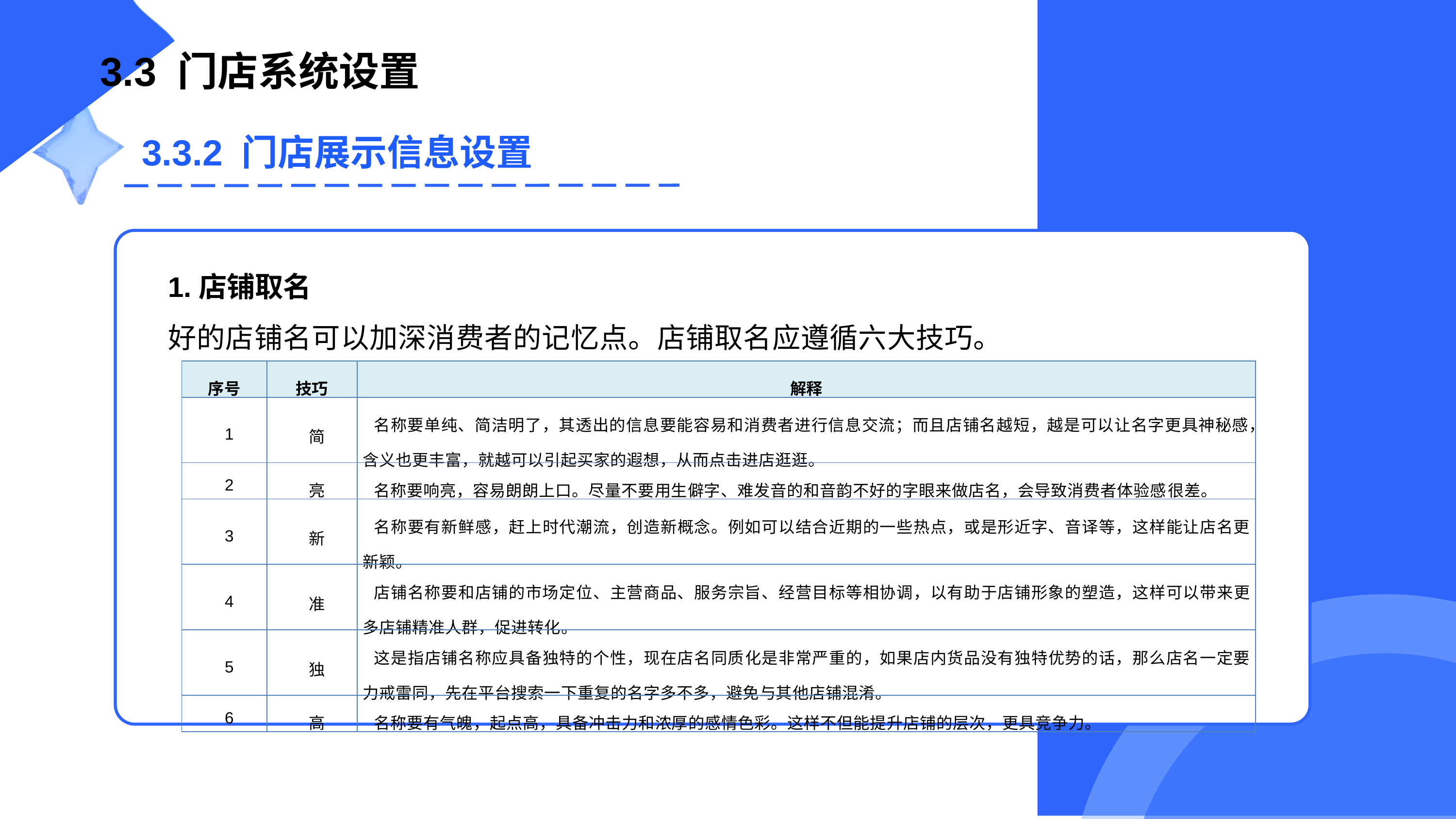

3.3 门店系统设置

3.3.2 门店展示信息设置

1.店铺取名
好的店铺名可以加深消费者的记忆点。店铺取名应遵循六大技巧。
| 序号 | 技巧 | 解释 |
| --- | --- | --- |
| 1 | 简 | 名称要单纯、简洁明了，其透出的信息要能容易和消费者进行信息交流；而且店铺名越短，越是可以让名字更具神秘感，含义也更丰富，就越可以引起买家的遐想，从而点击进店逛逛。 |
| 2 | 亮 | 名称要响亮，容易朗朗上口。尽量不要用生僻字、难发音的和音韵不好的字眼来做店名，会导致消费者体验感很差。 |
| 3 | 新 | 名称要有新鲜感，赶上时代潮流，创造新概念。例如可以结合近期的一些热点，或是形近字、音译等，这样能让店名更新颖。 |
| 4 | 准 | 店铺名称要和店铺的市场定位、主营商品、服务宗旨、经营目标等相协调，以有助于店铺形象的塑造，这样可以带来更多店铺精准人群，促进转化。 |
| 5 | 独 | 这是指店铺名称应具备独特的个性，现在店名同质化是非常严重的，如果店内货品没有独特优势的话，那么店名一定要力戒雷同，先在平台搜索一下重复的名字多不多，避免与其他店铺混淆。 |
| 6 | 高 | 名称要有气魄，起点高，具备冲击力和浓厚的感情色彩。这样不但能提升店铺的层次，更具竞争力。 |